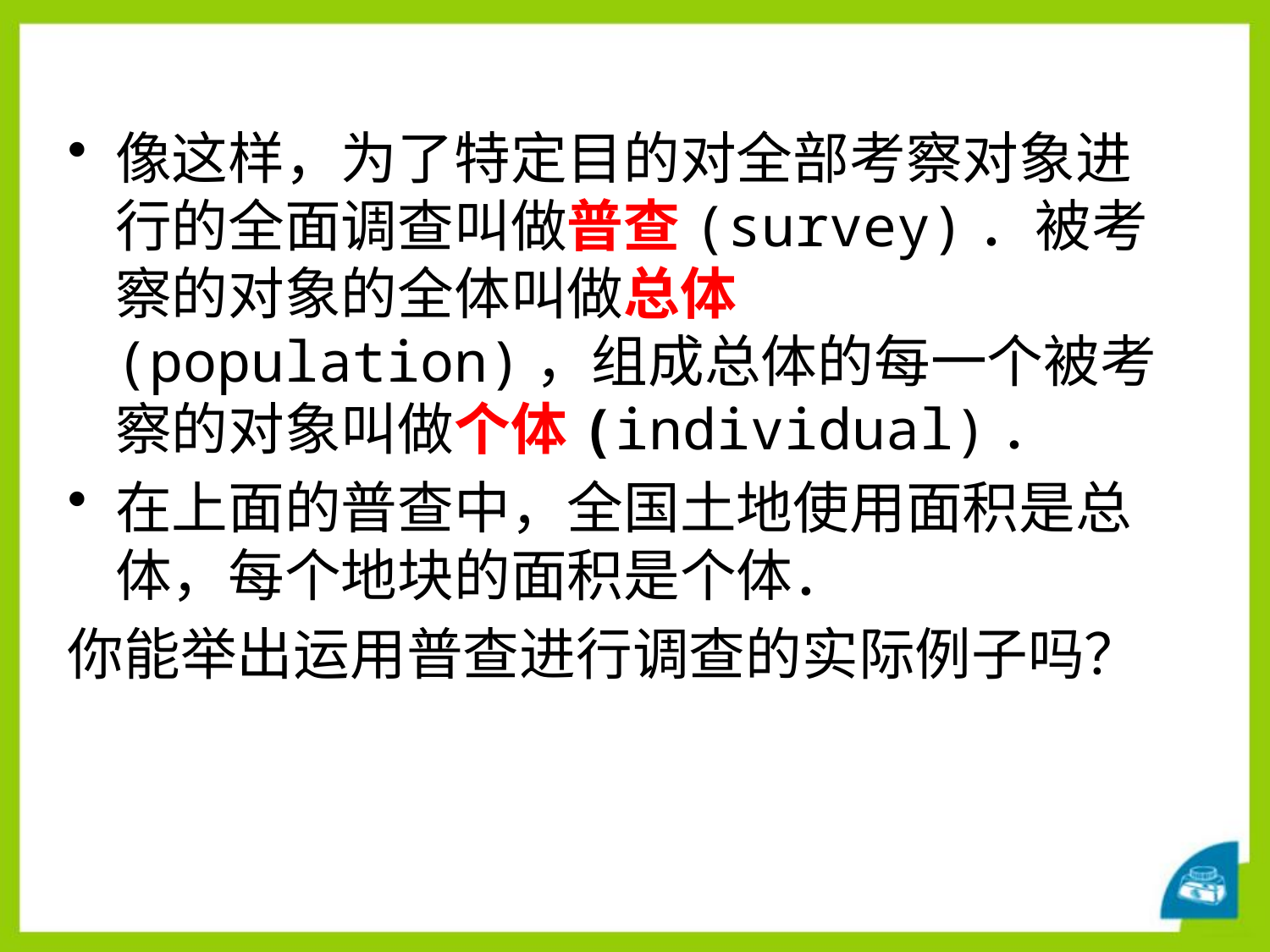

像这样，为了特定目的对全部考察对象进行的全面调查叫做普查(survey)．被考察的对象的全体叫做总体(population)，组成总体的每一个被考察的对象叫做个体(individual)．
在上面的普查中，全国土地使用面积是总体，每个地块的面积是个体．
你能举出运用普查进行调查的实际例子吗？